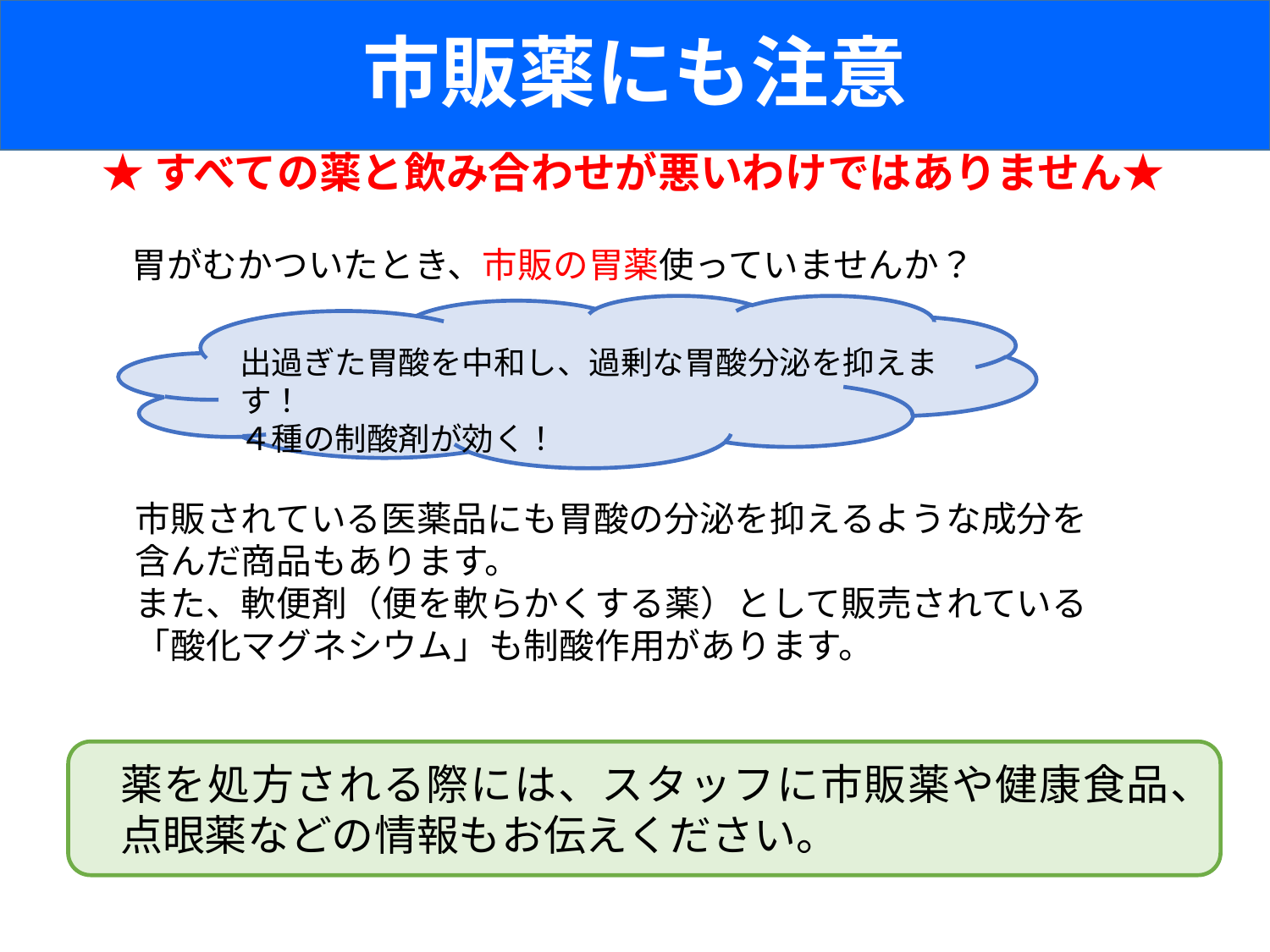

市販薬にも注意
★すべての薬と飲み合わせが悪いわけではありません★
胃がむかついたとき、市販の胃薬使っていませんか？

出過ぎた胃酸を中和し、過剰な胃酸分泌を抑えます！
４種の制酸剤が効く！
市販されている医薬品にも胃酸の分泌を抑えるような成分を含んだ商品もあります。
また、軟便剤（便を軟らかくする薬）として販売されている「酸化マグネシウム」も制酸作用があります。

薬を処方される際には、スタッフに市販薬や健康食品、点眼薬などの情報もお伝えください。